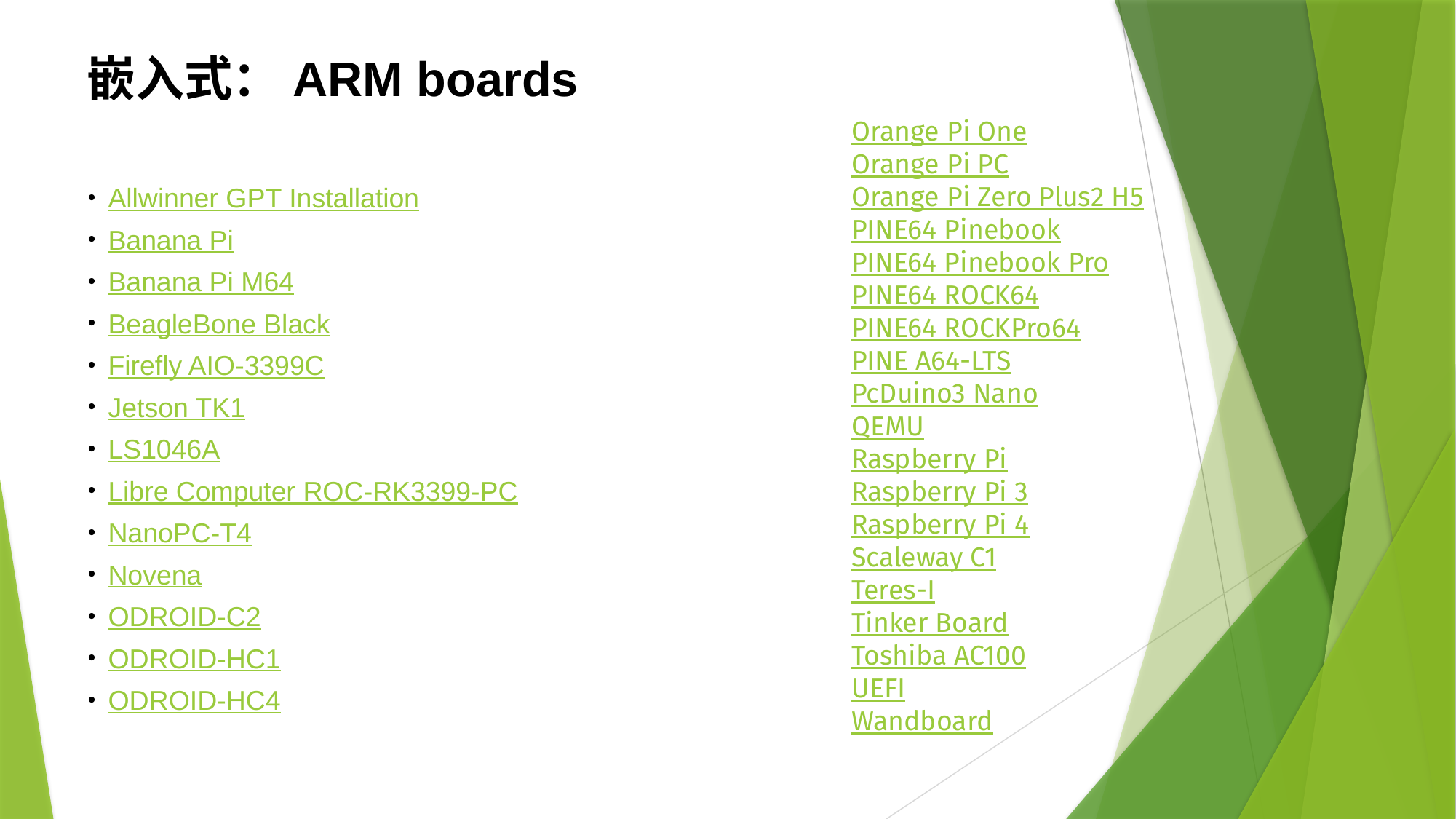

嵌入式：ARM boards

Orange Pi One
Orange Pi PC
Orange Pi Zero Plus2 H5
PINE64 Pinebook
PINE64 Pinebook Pro
PINE64 ROCK64
PINE64 ROCKPro64
PINE A64-LTS
PcDuino3 Nano
QEMU
Raspberry Pi
Raspberry Pi 3
Raspberry Pi 4
Scaleway C1
Teres-I
Tinker Board
Toshiba AC100
UEFI
Wandboard
Allwinner GPT Installation
Banana Pi
Banana Pi M64
BeagleBone Black
Firefly AIO-3399C
Jetson TK1
LS1046A
Libre Computer ROC-RK3399-PC
NanoPC-T4
Novena
ODROID-C2
ODROID-HC1
ODROID-HC4